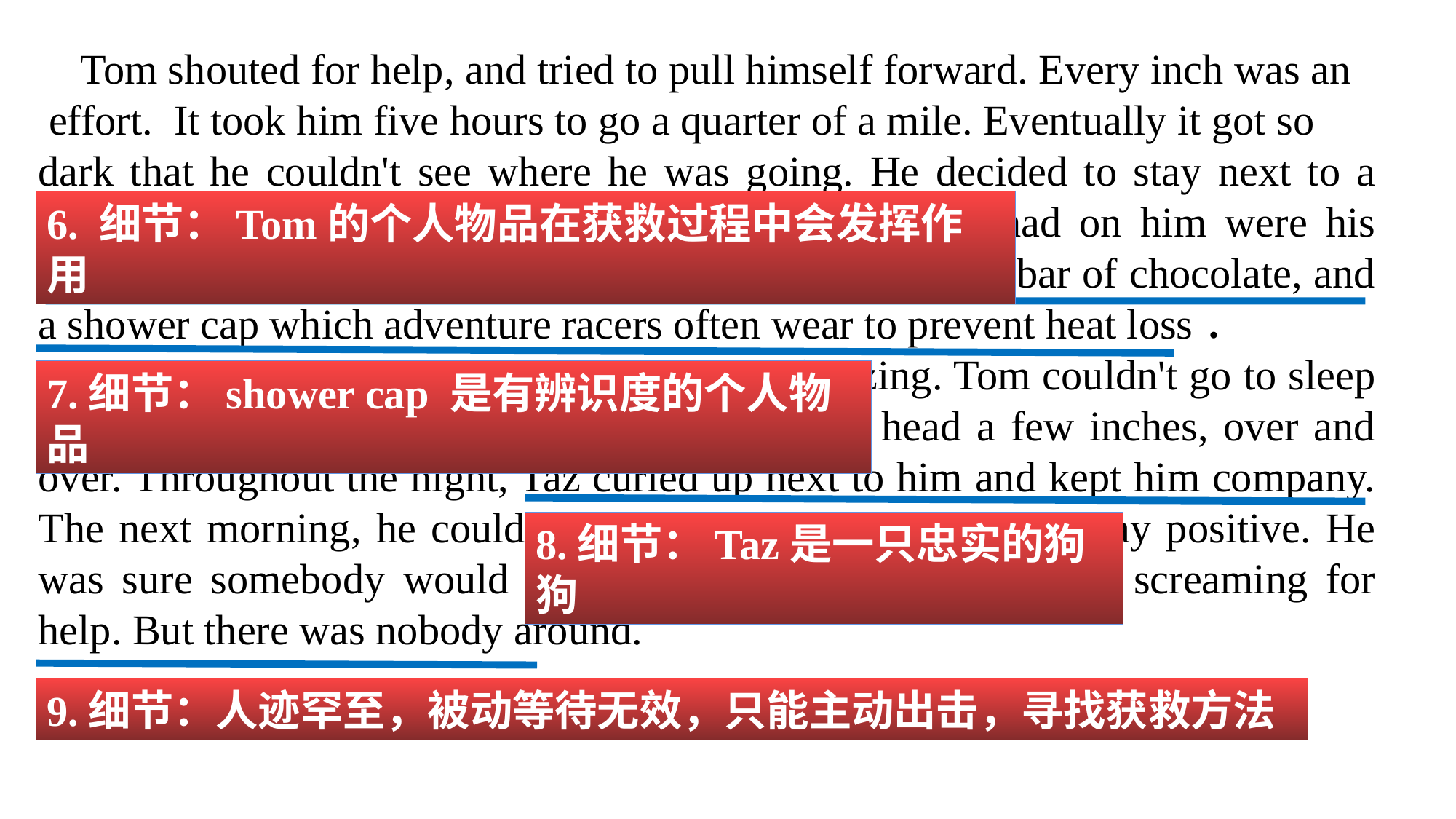

Tom shouted for help, and tried to pull himself forward. Every inch was an
 effort.  It took him five hours to go a quarter of a mile. Eventually it got so
dark that he couldn't see where he was going. He decided to stay next to a river which he could drink some water from. All he had on him were his jogging clothes, a water bottle, two boxes of medicine, a bar of chocolate, and a shower cap which adventure racers often wear to prevent heat loss．
    At night, the temperature dropped below freezing. Tom couldn't go to sleep or he would die, so he stayed awake lifting his head a few inches, over and over. Throughout the night, Taz curled up next to him and kept him company. The next morning, he couldn't move any more. He tried to stay positive. He was sure somebody would find he was missing or hear him screaming for help. But there was nobody around.
6. 细节：Tom的个人物品在获救过程中会发挥作用
7.细节：shower cap 是有辨识度的个人物品
8.细节：Taz是一只忠实的狗狗
9.细节：人迹罕至，被动等待无效，只能主动出击，寻找获救方法